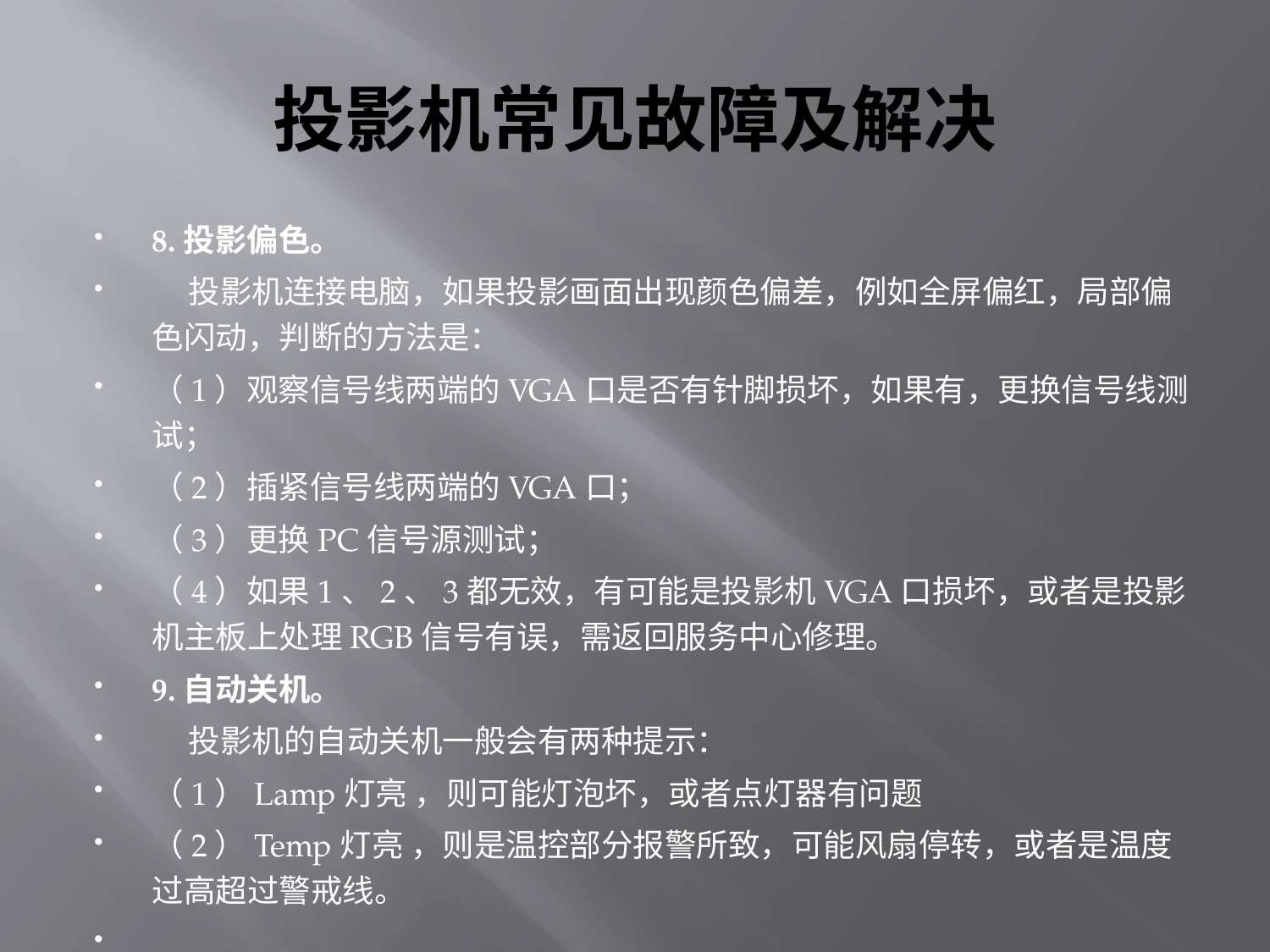

# 投影机常见故障及解决
8.投影偏色。
    投影机连接电脑，如果投影画面出现颜色偏差，例如全屏偏红，局部偏色闪动，判断的方法是：
（1）观察信号线两端的VGA口是否有针脚损坏，如果有，更换信号线测试；
（2）插紧信号线两端的VGA口；
（3）更换PC信号源测试；
（4）如果1、2、3都无效，有可能是投影机VGA口损坏，或者是投影机主板上处理RGB信号有误，需返回服务中心修理。
9.自动关机。
    投影机的自动关机一般会有两种提示：
（1）Lamp灯亮 ，则可能灯泡坏，或者点灯器有问题
（2）Temp灯亮 ，则是温控部分报警所致，可能风扇停转，或者是温度过高超过警戒线。